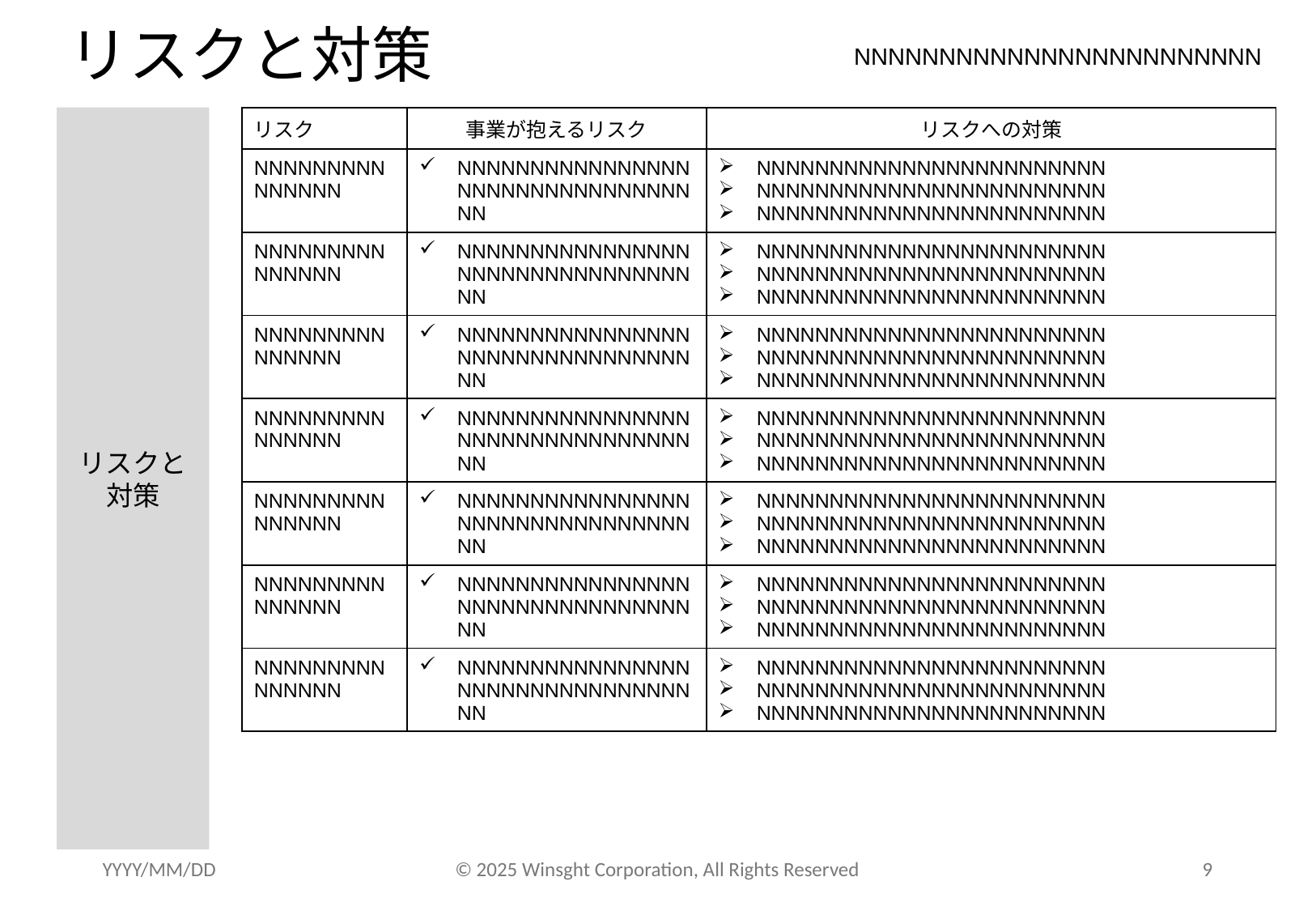

# リスクと対策
NNNNNNNNNNNNNNNNNNNNNNNN
リスクと対策
| リスク | 事業が抱えるリスク | リスクへの対策 |
| --- | --- | --- |
| NNNNNNNNNNNNNNN | NNNNNNNNNNNNNNNNNNNNNNNNNNNNNNNNNN | NNNNNNNNNNNNNNNNNNNNNNNN NNNNNNNNNNNNNNNNNNNNNNNN NNNNNNNNNNNNNNNNNNNNNNNN |
| NNNNNNNNNNNNNNN | NNNNNNNNNNNNNNNNNNNNNNNNNNNNNNNNNN | NNNNNNNNNNNNNNNNNNNNNNNN NNNNNNNNNNNNNNNNNNNNNNNN NNNNNNNNNNNNNNNNNNNNNNNN |
| NNNNNNNNNNNNNNN | NNNNNNNNNNNNNNNNNNNNNNNNNNNNNNNNNN | NNNNNNNNNNNNNNNNNNNNNNNN NNNNNNNNNNNNNNNNNNNNNNNN NNNNNNNNNNNNNNNNNNNNNNNN |
| NNNNNNNNNNNNNNN | NNNNNNNNNNNNNNNNNNNNNNNNNNNNNNNNNN | NNNNNNNNNNNNNNNNNNNNNNNN NNNNNNNNNNNNNNNNNNNNNNNN NNNNNNNNNNNNNNNNNNNNNNNN |
| NNNNNNNNNNNNNNN | NNNNNNNNNNNNNNNNNNNNNNNNNNNNNNNNNN | NNNNNNNNNNNNNNNNNNNNNNNN NNNNNNNNNNNNNNNNNNNNNNNN NNNNNNNNNNNNNNNNNNNNNNNN |
| NNNNNNNNNNNNNNN | NNNNNNNNNNNNNNNNNNNNNNNNNNNNNNNNNN | NNNNNNNNNNNNNNNNNNNNNNNN NNNNNNNNNNNNNNNNNNNNNNNN NNNNNNNNNNNNNNNNNNNNNNNN |
| NNNNNNNNNNNNNNN | NNNNNNNNNNNNNNNNNNNNNNNNNNNNNNNNNN | NNNNNNNNNNNNNNNNNNNNNNNN NNNNNNNNNNNNNNNNNNNNNNNN NNNNNNNNNNNNNNNNNNNNNNNN |
YYYY/MM/DD
© 2025 Winsght Corporation, All Rights Reserved
9